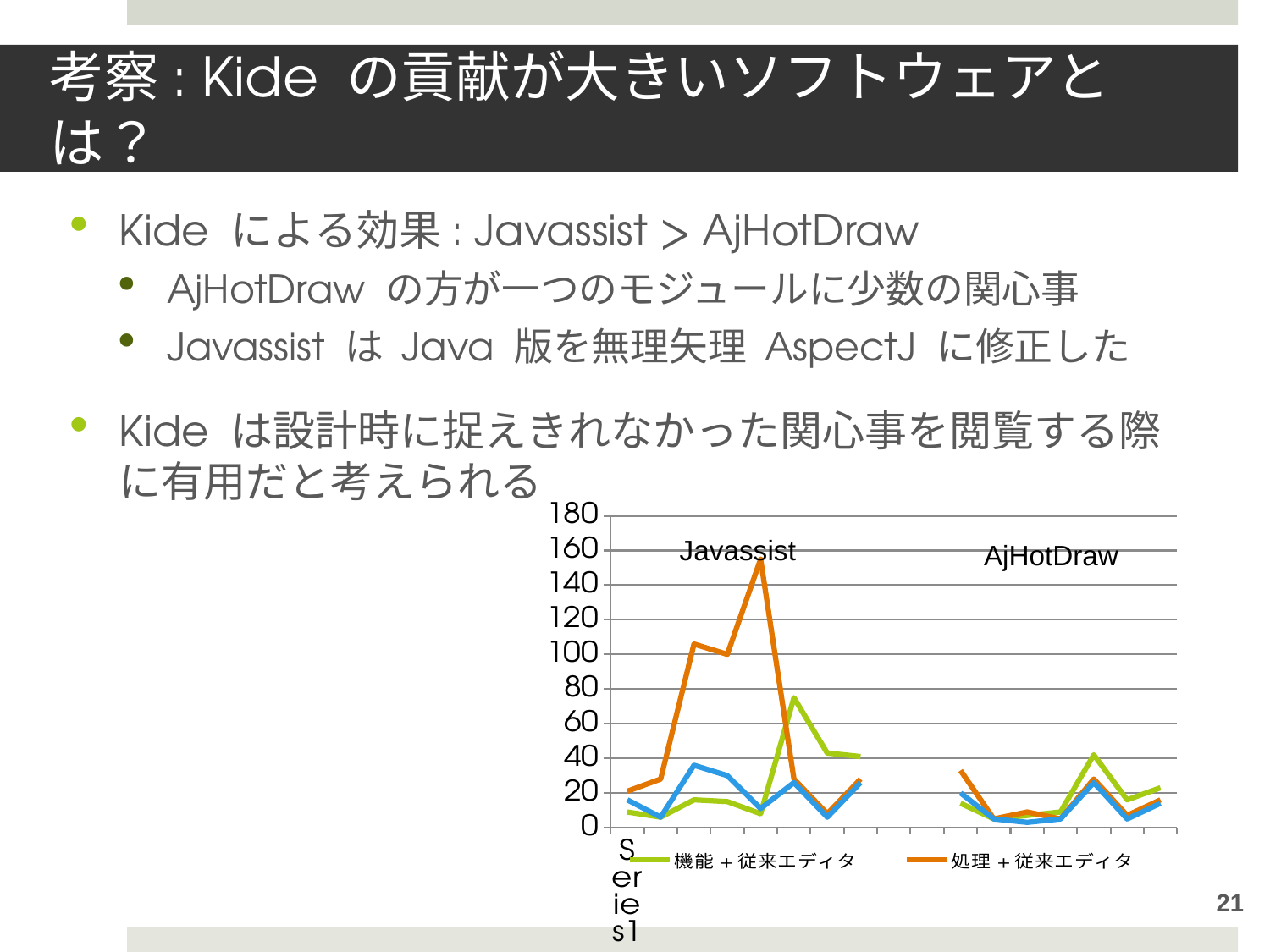

# 考察: Kide の貢献が大きいソフトウェアとは？
Kide による効果: Javassist > AjHotDraw
AjHotDraw の方が一つのモジュールに少数の関心事
Javassist は Java 版を無理矢理 AspectJ に修正した
Kide は設計時に捉えきれなかった関心事を閲覧する際に有用だと考えられる

### Chart

| Category | 機能+従来エディタ | 処理+従来エディタ | 機能+Kide |
|---|---|---|---|
|  | 9.0 | 21.0 | 16.0 |
|  | 6.0 | 28.0 | 6.0 |
|  | 16.0 | 106.0 | 36.0 |
|  | 15.0 | 100.0 | 30.0 |
|  | 8.0 | 155.0 | 11.0 |
|  | 75.0 | 28.0 | 26.0 |
|  | 43.0 | 8.0 | 6.0 |
|  | 41.0 | 28.0 | 26.0 |
|  | None | None | None |
|  | None | None | None |
|  | 14.0 | 33.0 | 20.0 |
|  | 5.0 | 5.0 | 5.0 |
|  | 7.0 | 9.0 | 3.0 |
|  | 9.0 | 5.0 | 5.0 |
|  | 42.0 | 28.0 | 26.0 |
|  | 16.0 | 7.0 | 5.0 |
|  | 23.0 | 16.0 | 14.0 |
Javassist
AjHotDraw
21